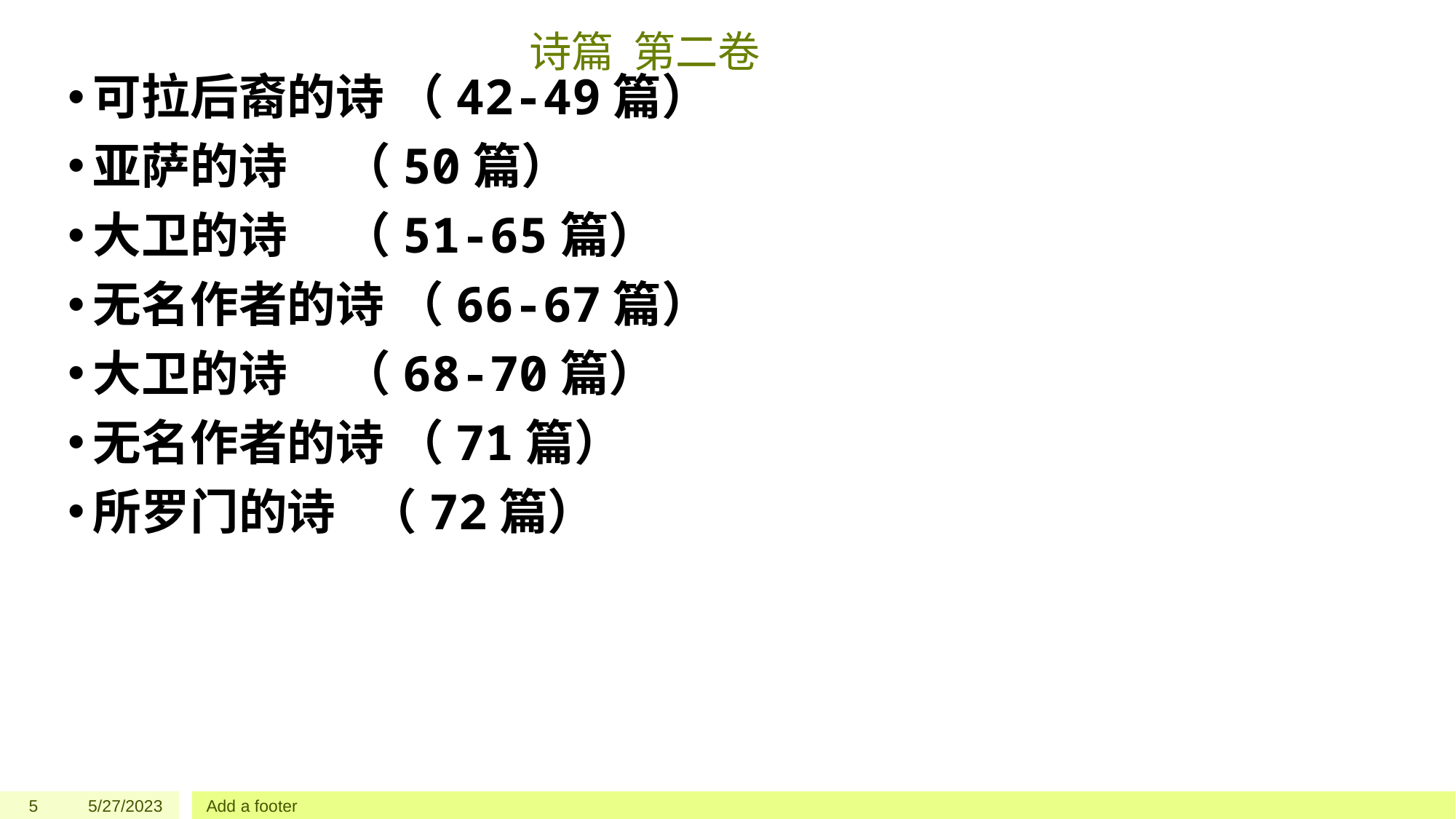

# 诗篇  第二卷
可拉后裔的诗 （42-49篇）
亚萨的诗     （50篇）
大卫的诗     （51-65篇）
无名作者的诗 （66-67篇）
大卫的诗     （68-70篇）
无名作者的诗 （71篇）
所罗门的诗   （72篇）

5
5/27/2023
Add a footer